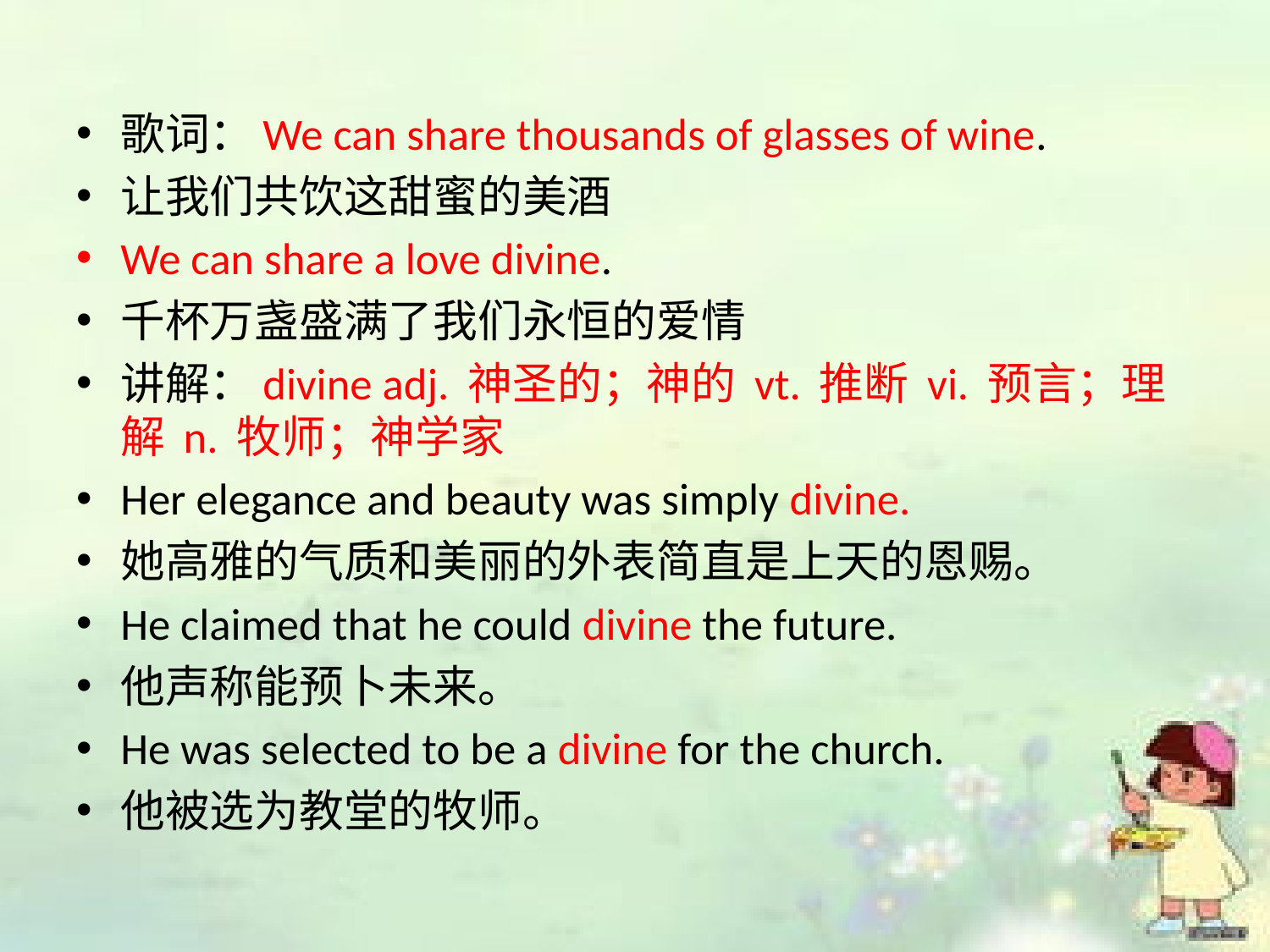

歌词：We can share thousands of glasses of wine.
让我们共饮这甜蜜的美酒
We can share a love divine.
千杯万盏盛满了我们永恒的爱情
讲解：divine adj. 神圣的；神的 vt. 推断 vi. 预言；理解 n. 牧师；神学家
Her elegance and beauty was simply divine.
她高雅的气质和美丽的外表简直是上天的恩赐。
He claimed that he could divine the future.
他声称能预卜未来。
He was selected to be a divine for the church.
他被选为教堂的牧师。